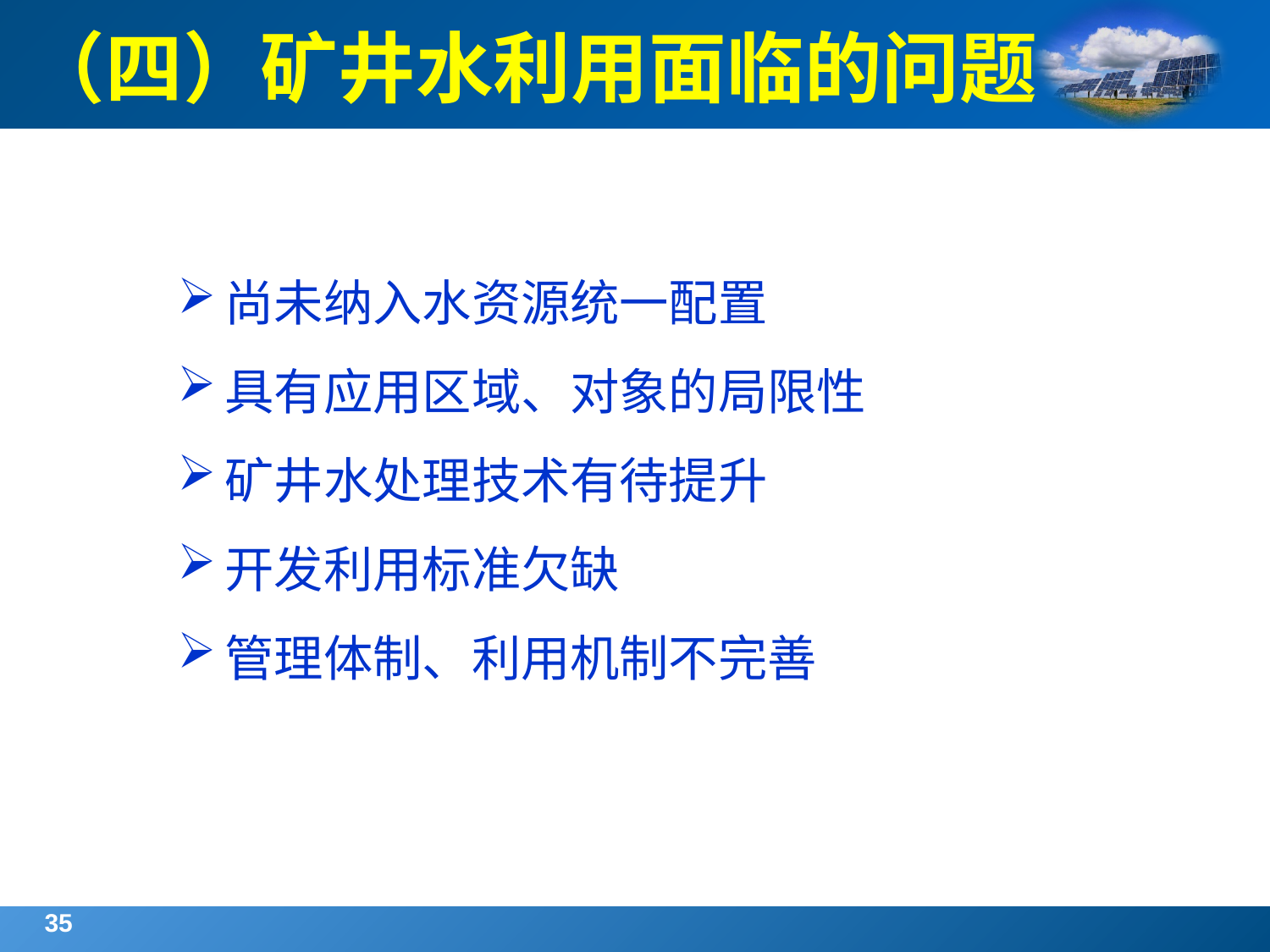

（四）矿井水利用面临的问题
尚未纳入水资源统一配置
具有应用区域、对象的局限性
矿井水处理技术有待提升
开发利用标准欠缺
管理体制、利用机制不完善